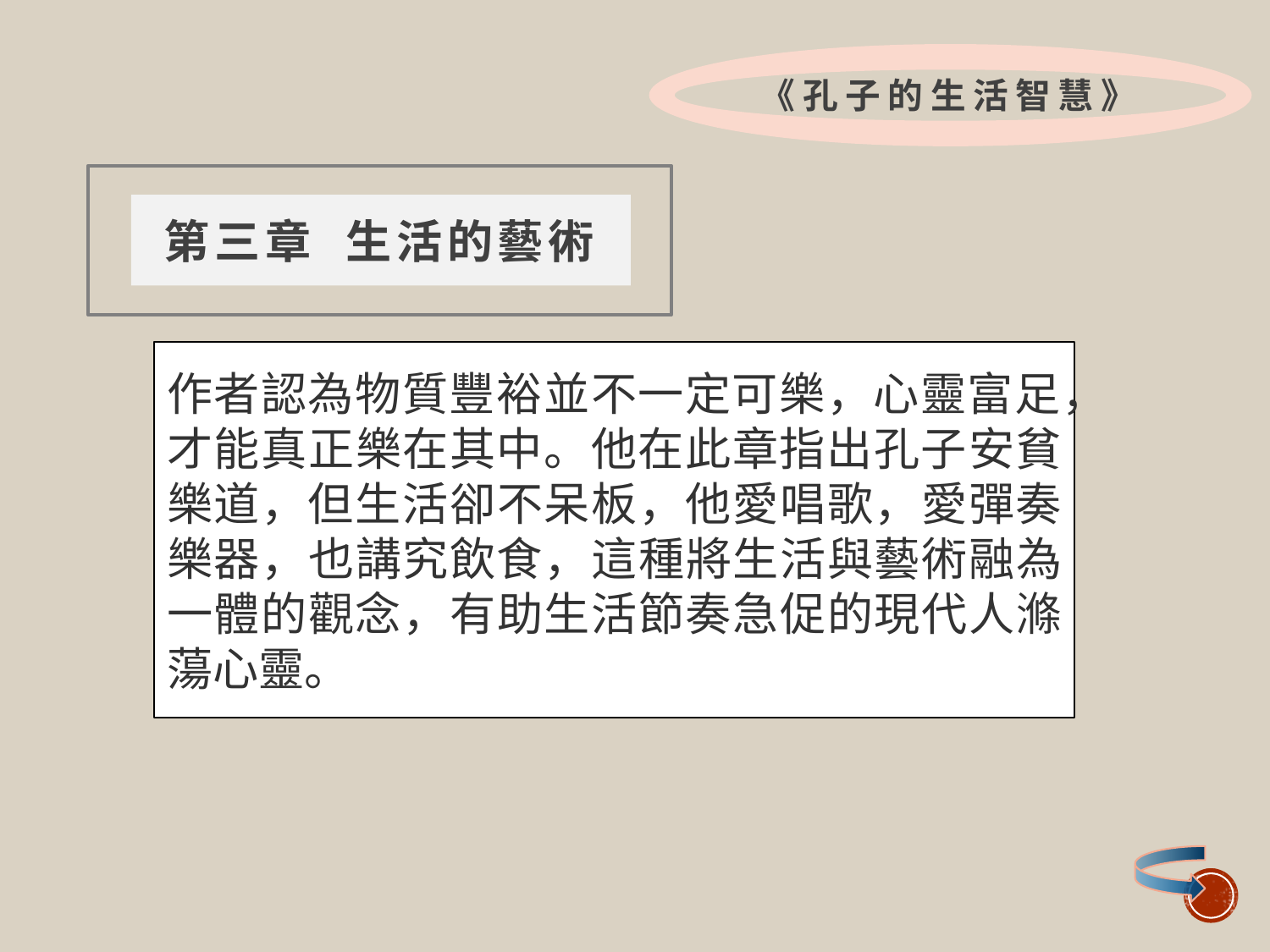

《孔子的生活智慧》

第三章  生活的藝術

作者認為物質豐裕並不一定可樂，心靈富足，才能真正樂在其中。他在此章指出孔子安貧樂道，但生活卻不呆板，他愛唱歌，愛彈奏樂器，也講究飲食，這種將生活與藝術融為一體的觀念，有助生活節奏急促的現代人滌蕩心靈。